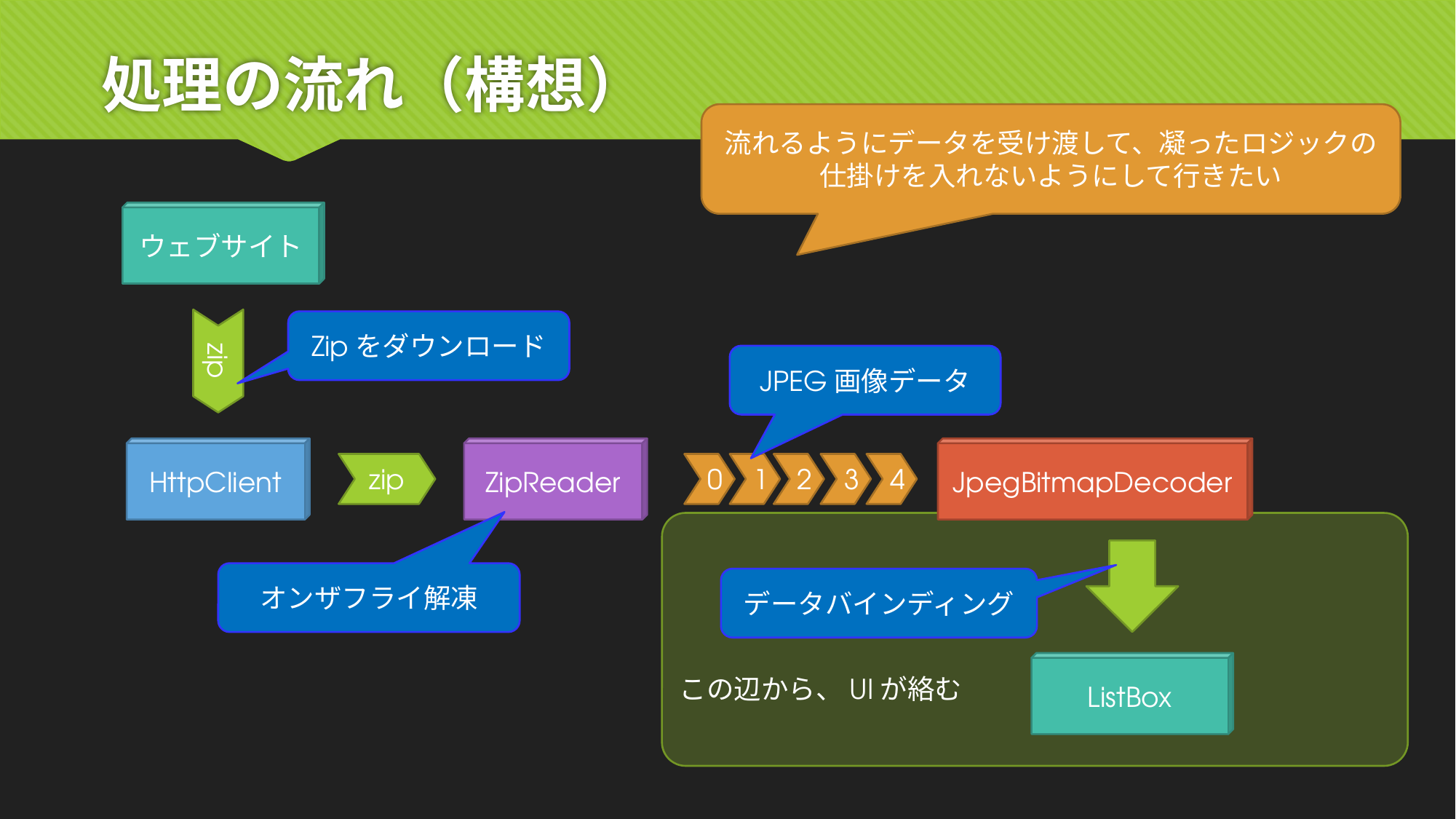

# 処理の流れ（構想）
流れるようにデータを受け渡して、凝ったロジックの仕掛けを入れないようにして行きたい
ウェブサイト
Zipをダウンロード
zip
JPEG画像データ
JpegBitmapDecoder
HttpClient
ZipReader
0
2
3
4
1
zip

この辺から、UIが絡む

オンザフライ解凍
データバインディング
ListBox